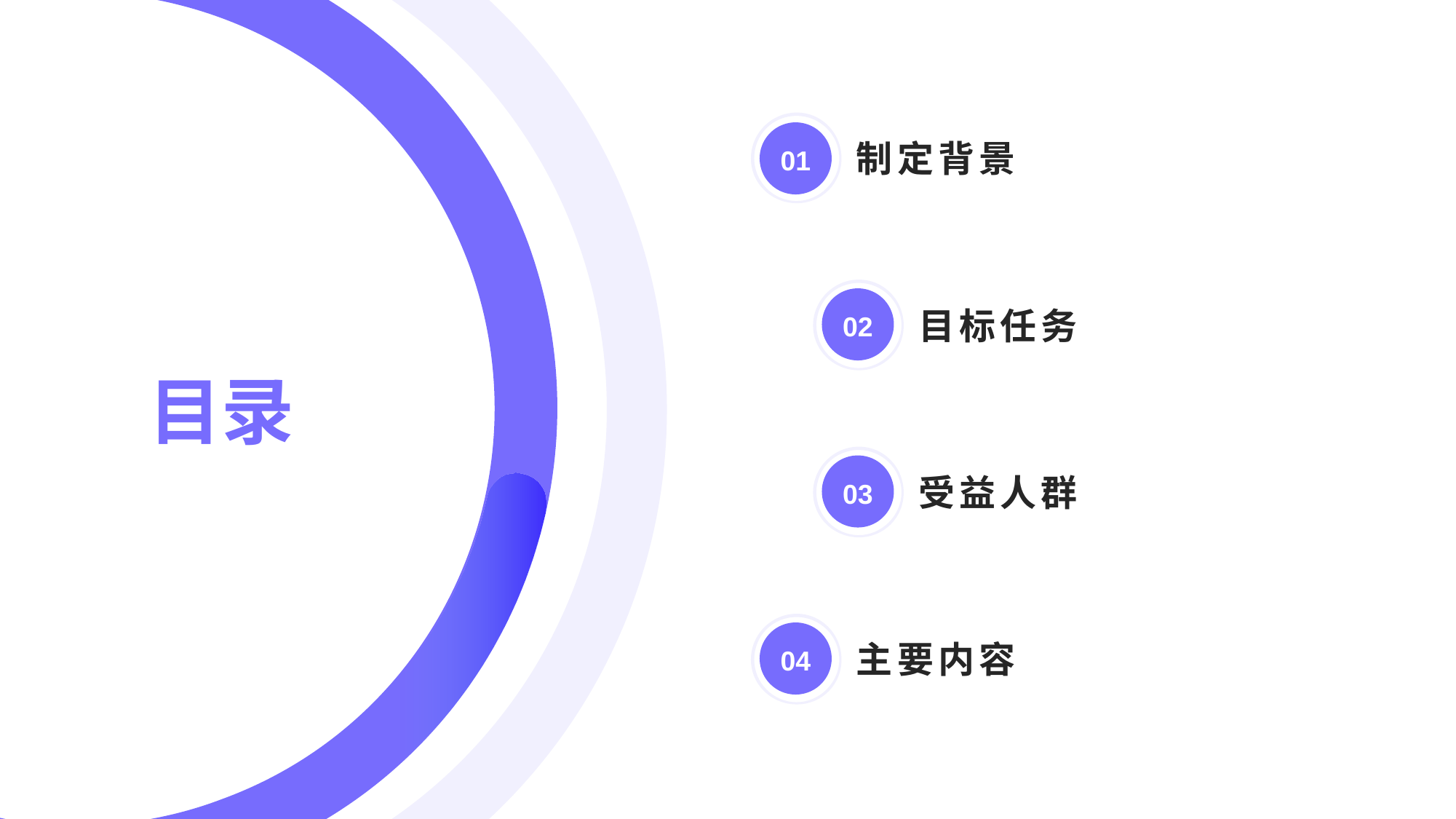

01
制定背景

02
目标任务
# 目录

03
受益人群

04
主要内容